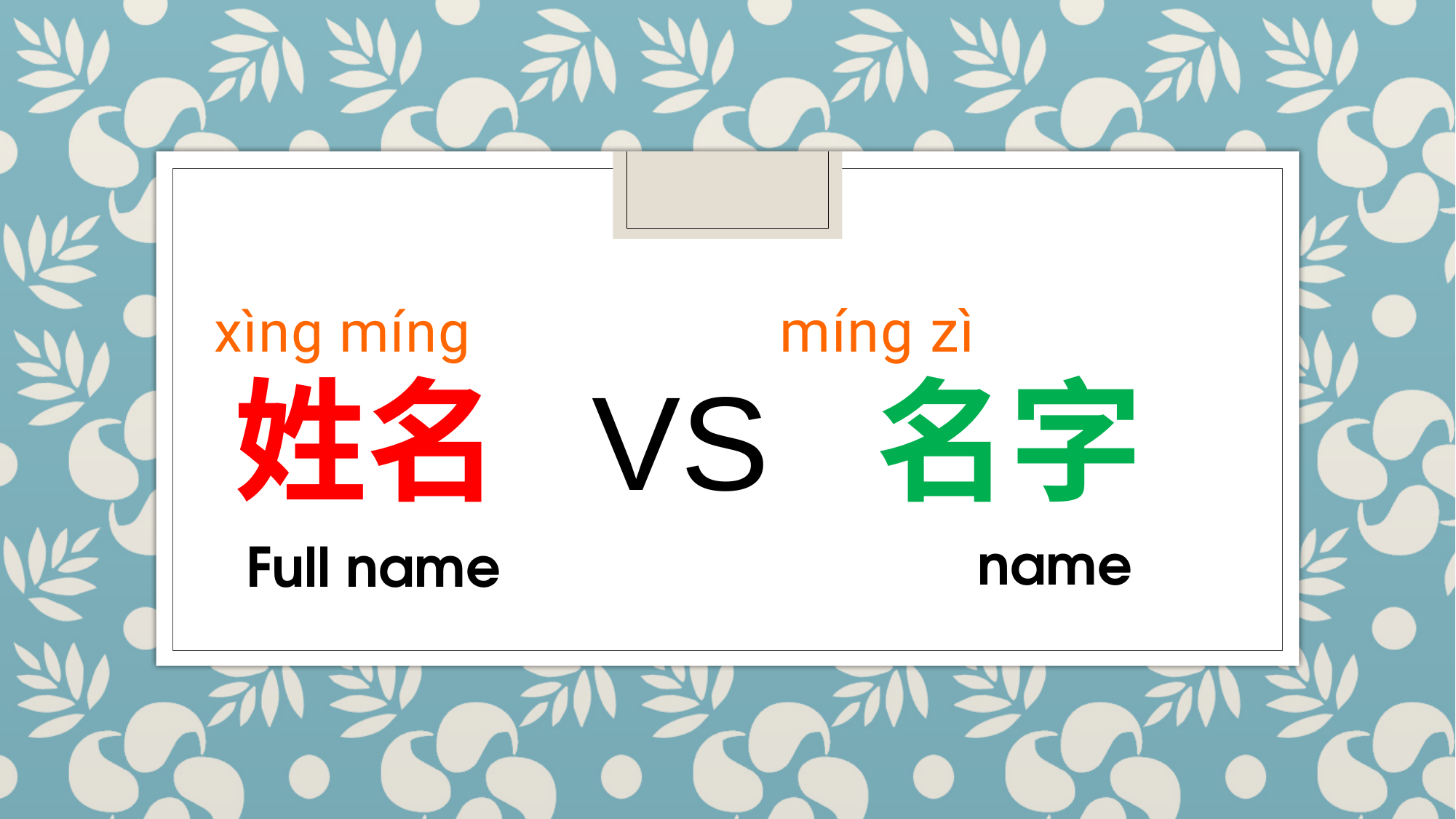

#
 xìng míng                    míng zì
姓名  VS  名字
name
Full name